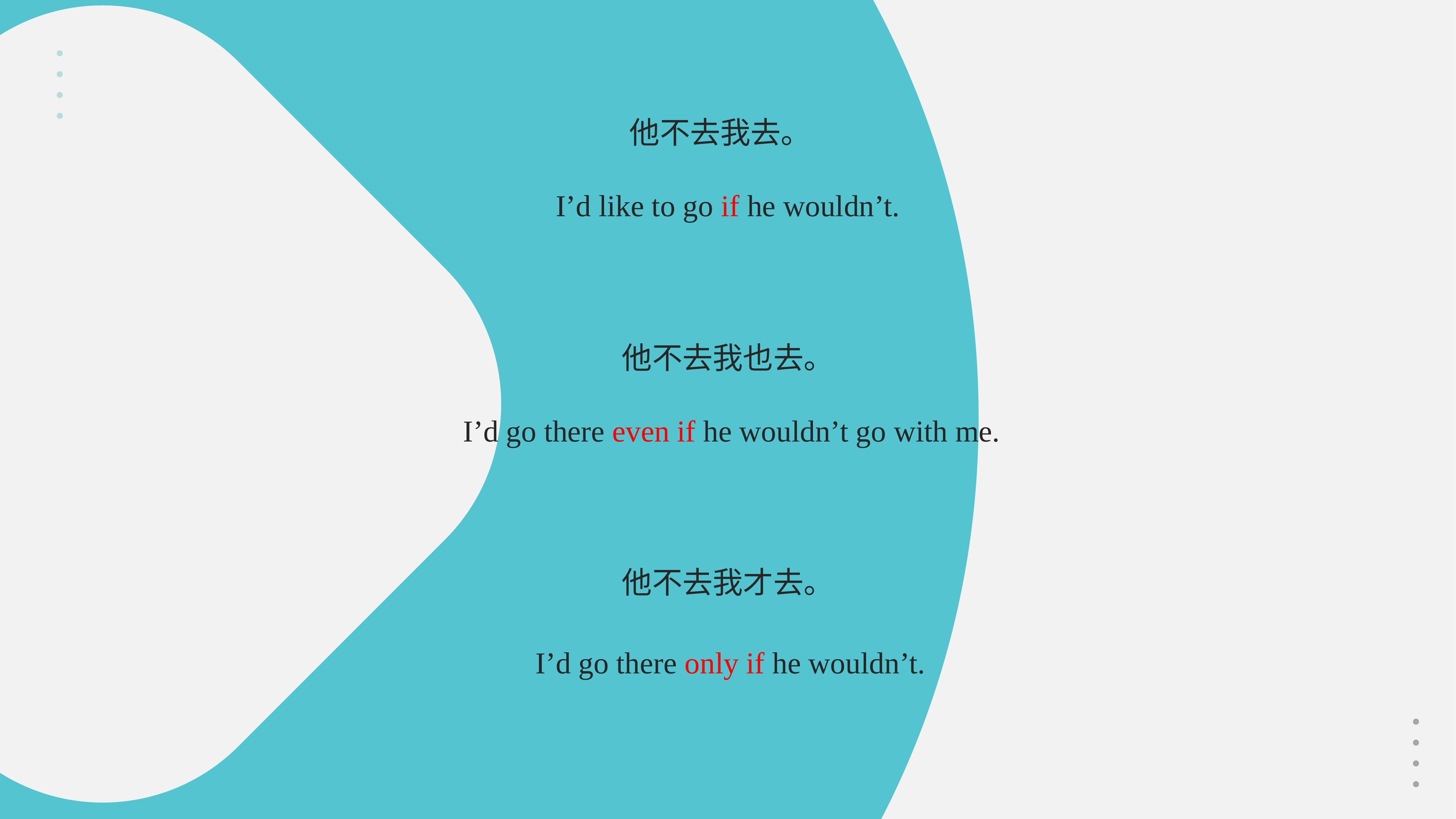

他不去我去。

I’d like to go if he wouldn’t.
他不去我也去。

 I’d go there even if he wouldn’t go with me.
他不去我才去。

 I’d go there only if he wouldn’t.